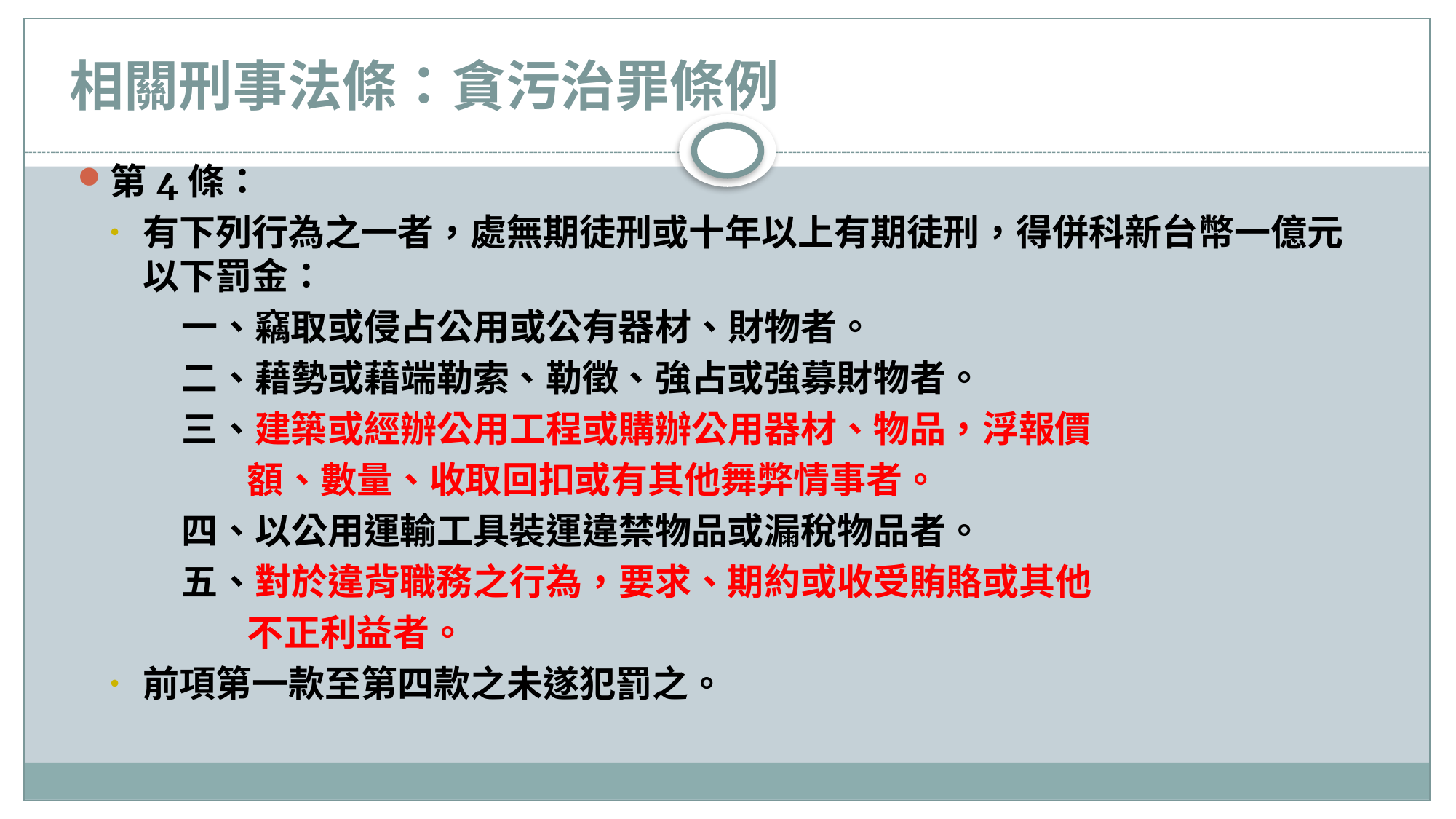

# 相關刑事法條：貪污治罪條例
第4條：
有下列行為之一者，處無期徒刑或十年以上有期徒刑，得併科新台幣一億元以下罰金：
     一、竊取或侵占公用或公有器材、財物者。
     二、藉勢或藉端勒索、勒徵、強占或強募財物者。
     三、建築或經辦公用工程或購辦公用器材、物品，浮報價
             額、數量、收取回扣或有其他舞弊情事者。
     四、以公用運輸工具裝運違禁物品或漏稅物品者。
     五、對於違背職務之行為，要求、期約或收受賄賂或其他
             不正利益者。
前項第一款至第四款之未遂犯罰之。